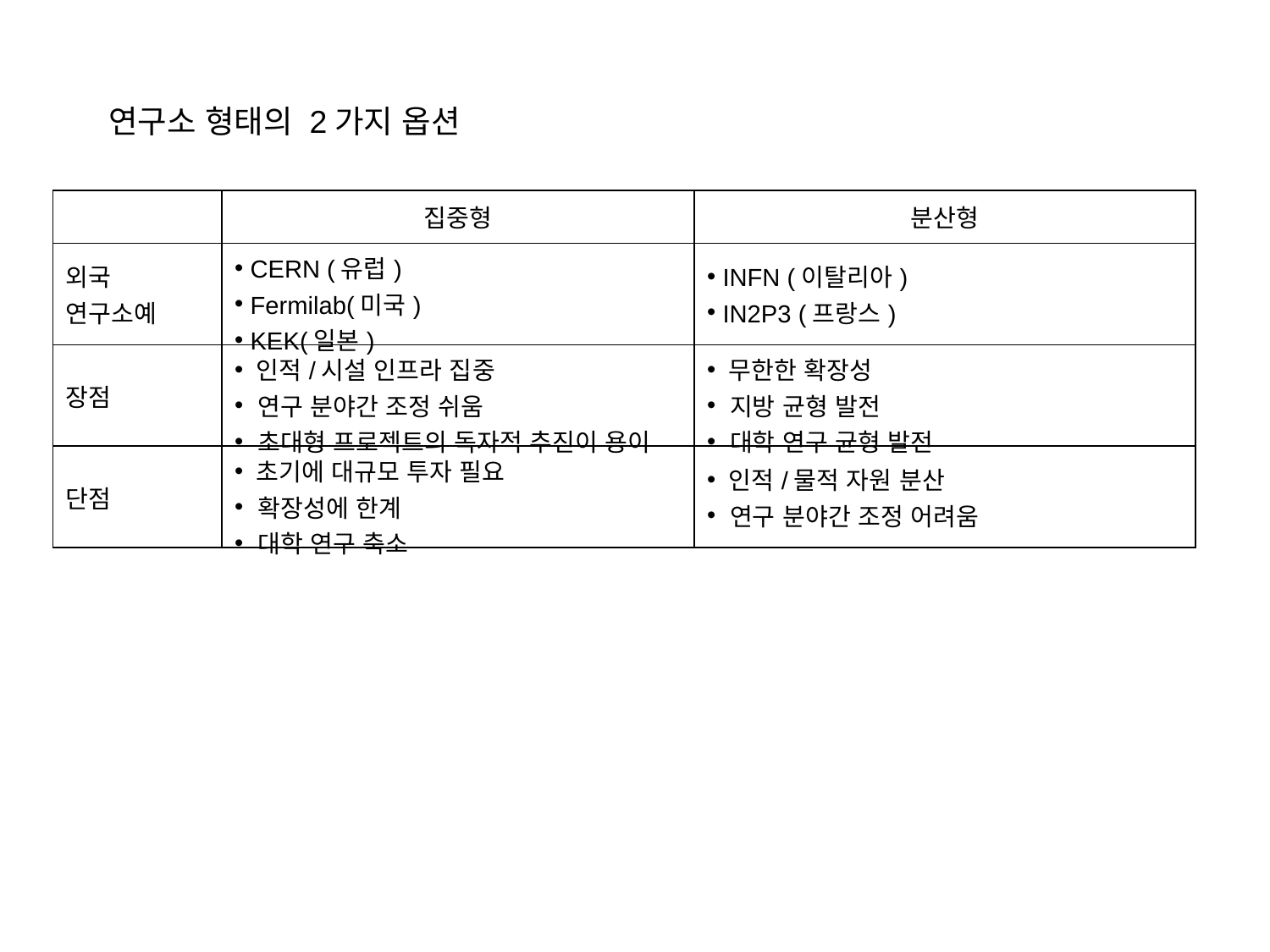

연구소 형태의 2가지 옵션
|  | 집중형 | 분산형 |
| --- | --- | --- |
| 외국 연구소예 | CERN (유럽) Fermilab(미국) KEK(일본) | INFN (이탈리아) IN2P3 (프랑스) |
| 장점 | 인적/시설 인프라 집중 연구 분야간 조정 쉬움 초대형 프로젝트의 독자적 추진이 용이 | 무한한 확장성 지방 균형 발전 대학 연구 균형 발전 |
| 단점 | 초기에 대규모 투자 필요 확장성에 한계 대학 연구 축소 | 인적/물적 자원 분산 연구 분야간 조정 어려움 |